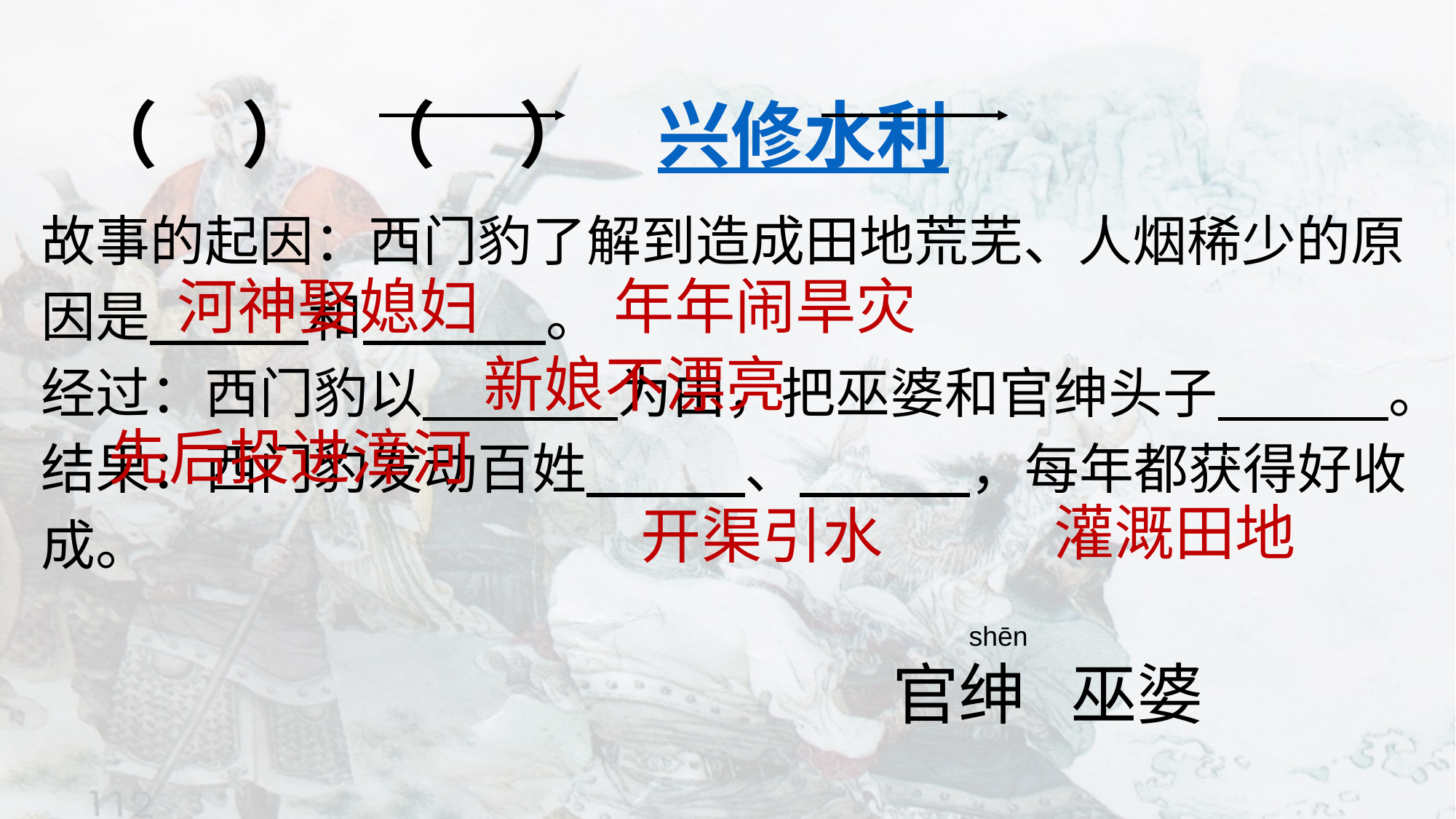

（     ）   （     ）    兴修水利
故事的起因：西门豹了解到造成田地荒芜、人烟稀少的原因是             和               。
经过：西门豹以                为由，把巫婆和官绅头子              。
结果：西门豹发动百姓             、              ，每年都获得好收成。
河神娶媳妇
年年闹旱灾
新娘不漂亮
先后投进漳河
灌溉田地
开渠引水
shēn
官绅   巫婆